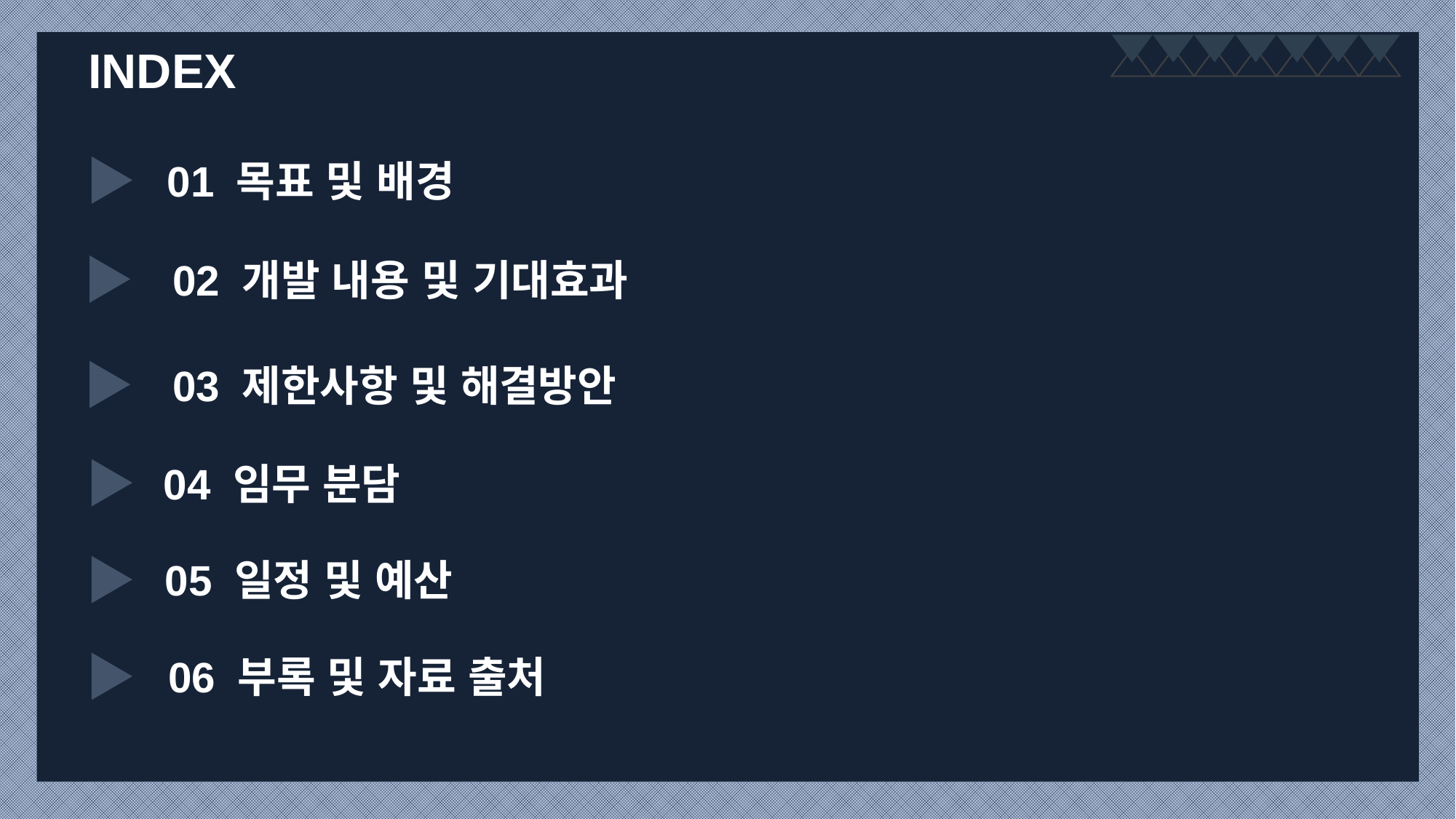

INDEX

01 목표 및 배경

02 개발 내용 및 기대효과

03 제한사항 및 해결방안

04 임무 분담

05 일정 및 예산

06 부록 및 자료 출처